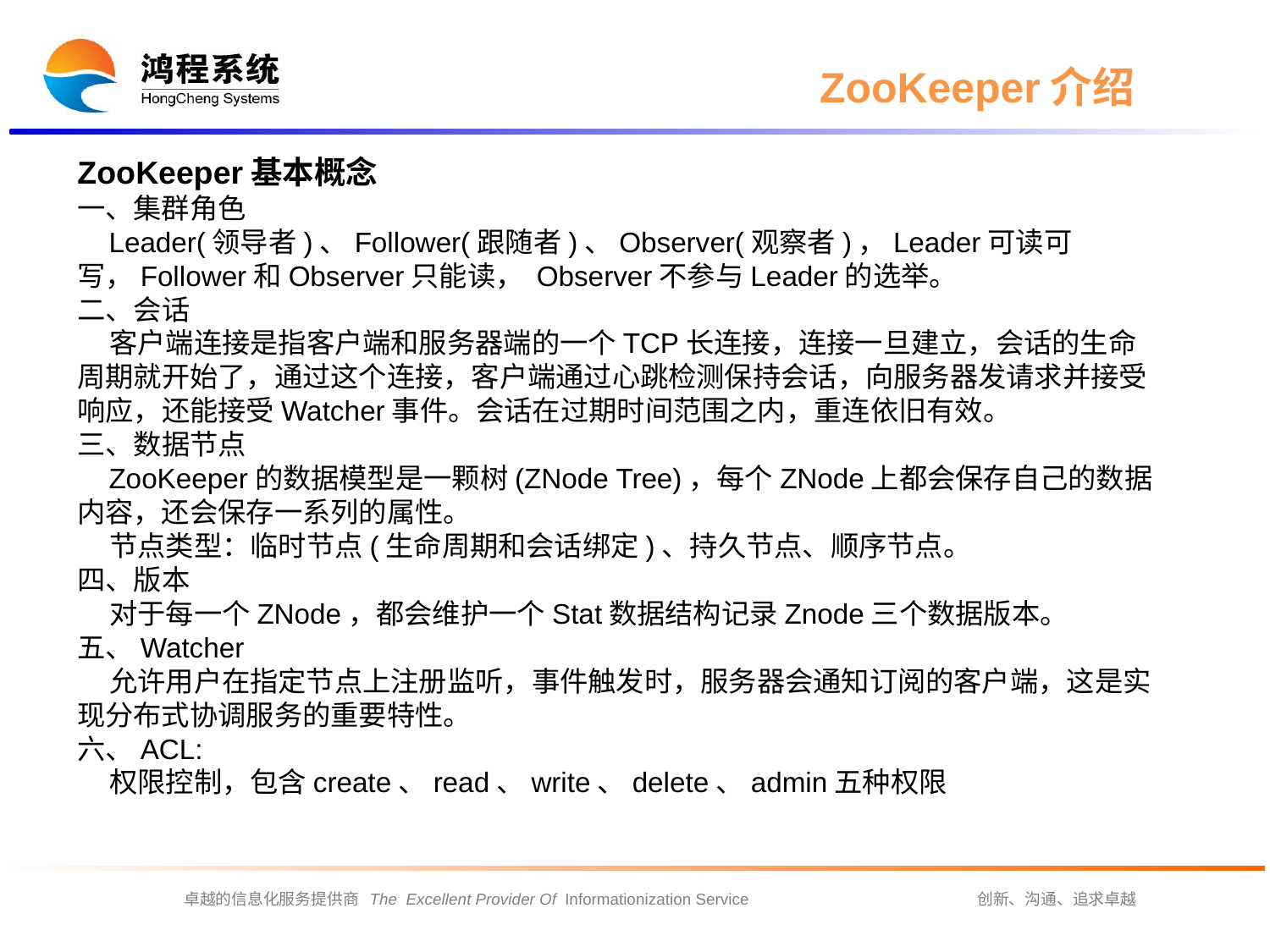

# ZooKeeper介绍
ZooKeeper基本概念
一、集群角色
    Leader(领导者)、Follower(跟随者)、Observer(观察者)，Leader可读可写，Follower和Observer只能读， Observer不参与Leader的选举。
二、会话
    客户端连接是指客户端和服务器端的一个TCP长连接，连接一旦建立，会话的生命周期就开始了，通过这个连接，客户端通过心跳检测保持会话，向服务器发请求并接受响应，还能接受Watcher事件。会话在过期时间范围之内，重连依旧有效。
三、数据节点
    ZooKeeper的数据模型是一颗树(ZNode Tree)，每个ZNode上都会保存自己的数据内容，还会保存一系列的属性。
    节点类型：临时节点(生命周期和会话绑定)、持久节点、顺序节点。
四、版本
    对于每一个ZNode，都会维护一个Stat数据结构记录Znode三个数据版本。
五、Watcher
    允许用户在指定节点上注册监听，事件触发时，服务器会通知订阅的客户端，这是实现分布式协调服务的重要特性。
六、ACL:
    权限控制，包含create、read、write、delete、admin五种权限